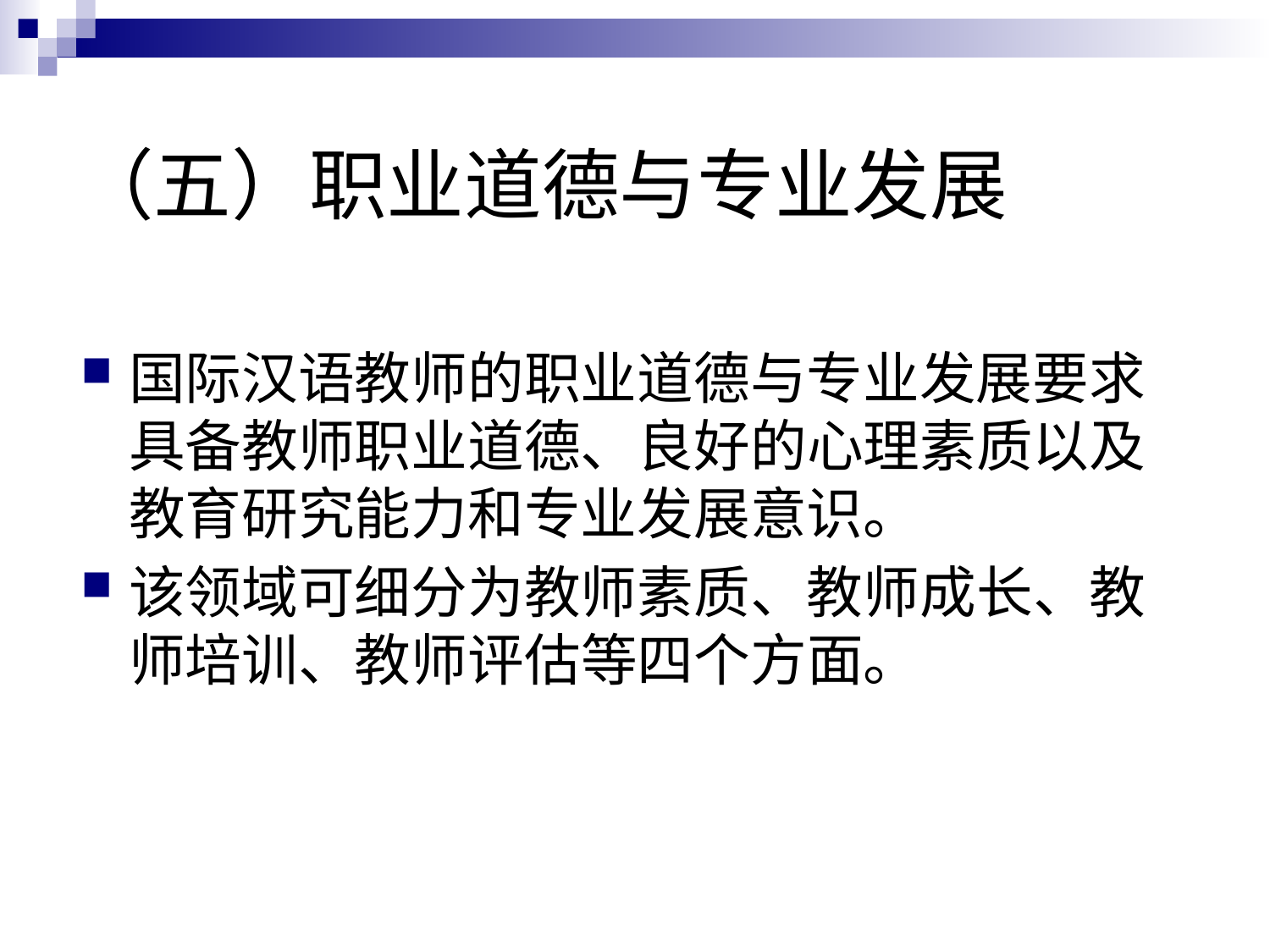

# （五）职业道德与专业发展
国际汉语教师的职业道德与专业发展要求具备教师职业道德、良好的心理素质以及教育研究能力和专业发展意识。
该领域可细分为教师素质、教师成长、教师培训、教师评估等四个方面。